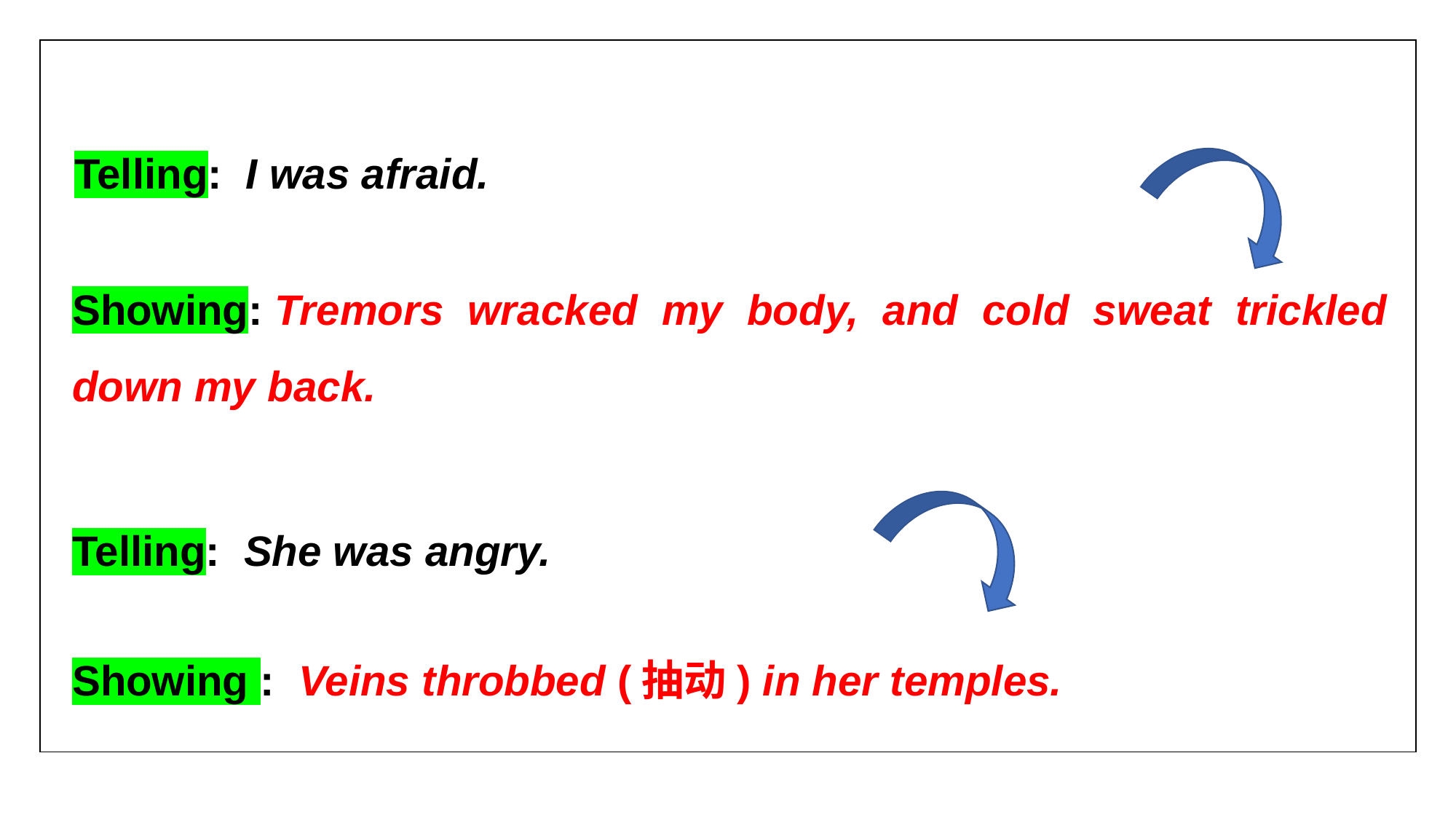

|  |
| --- |
Telling:  I was afraid.

Showing: Tremors wracked my body, and cold sweat trickled down my back.
Telling:  She was angry.

Showing :  Veins throbbed (抽动) in her temples.